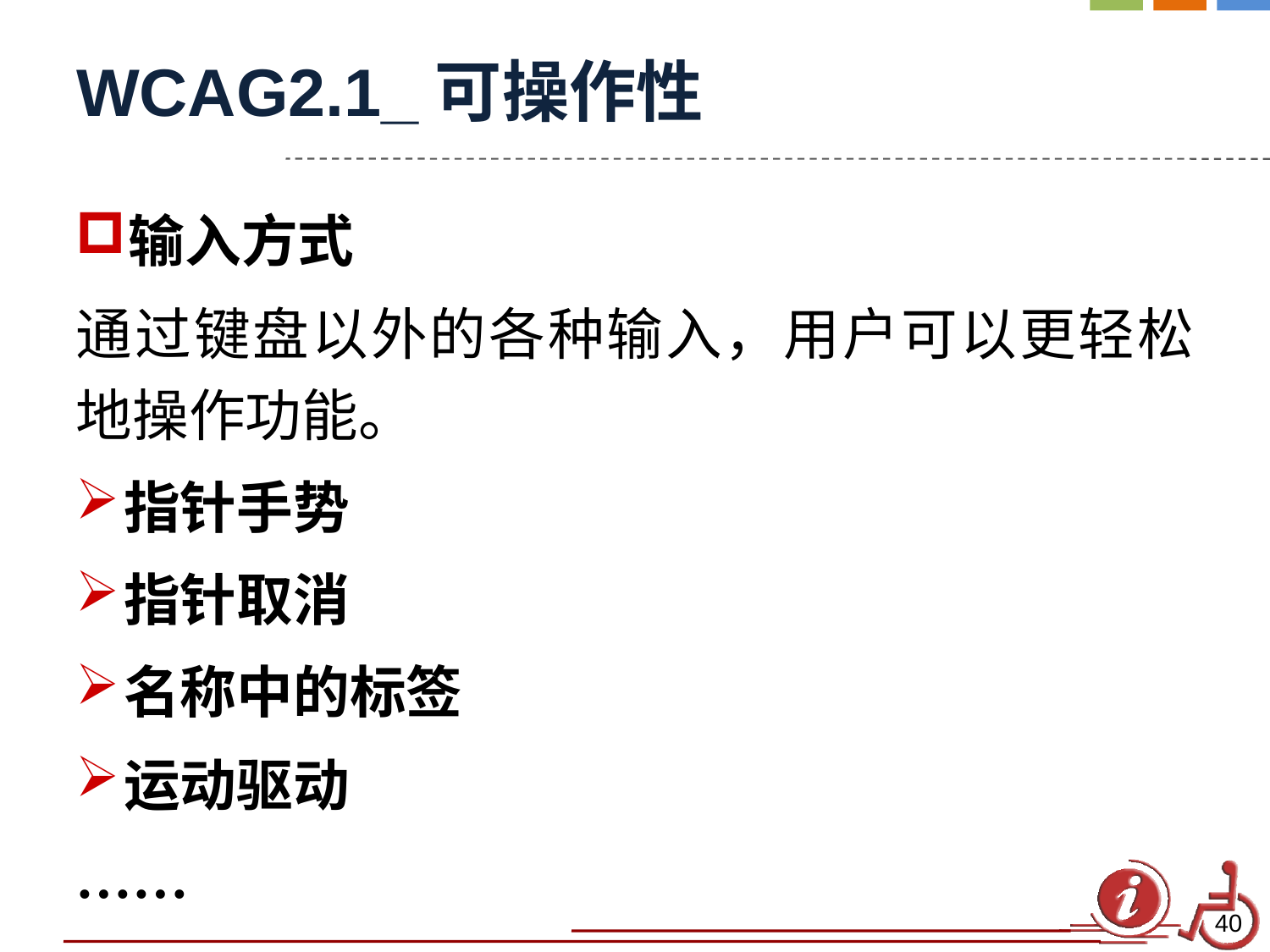

# WCAG2.1_可操作性
输入方式
通过键盘以外的各种输入，用户可以更轻松地操作功能。
指针手势
指针取消
名称中的标签
运动驱动
……

40